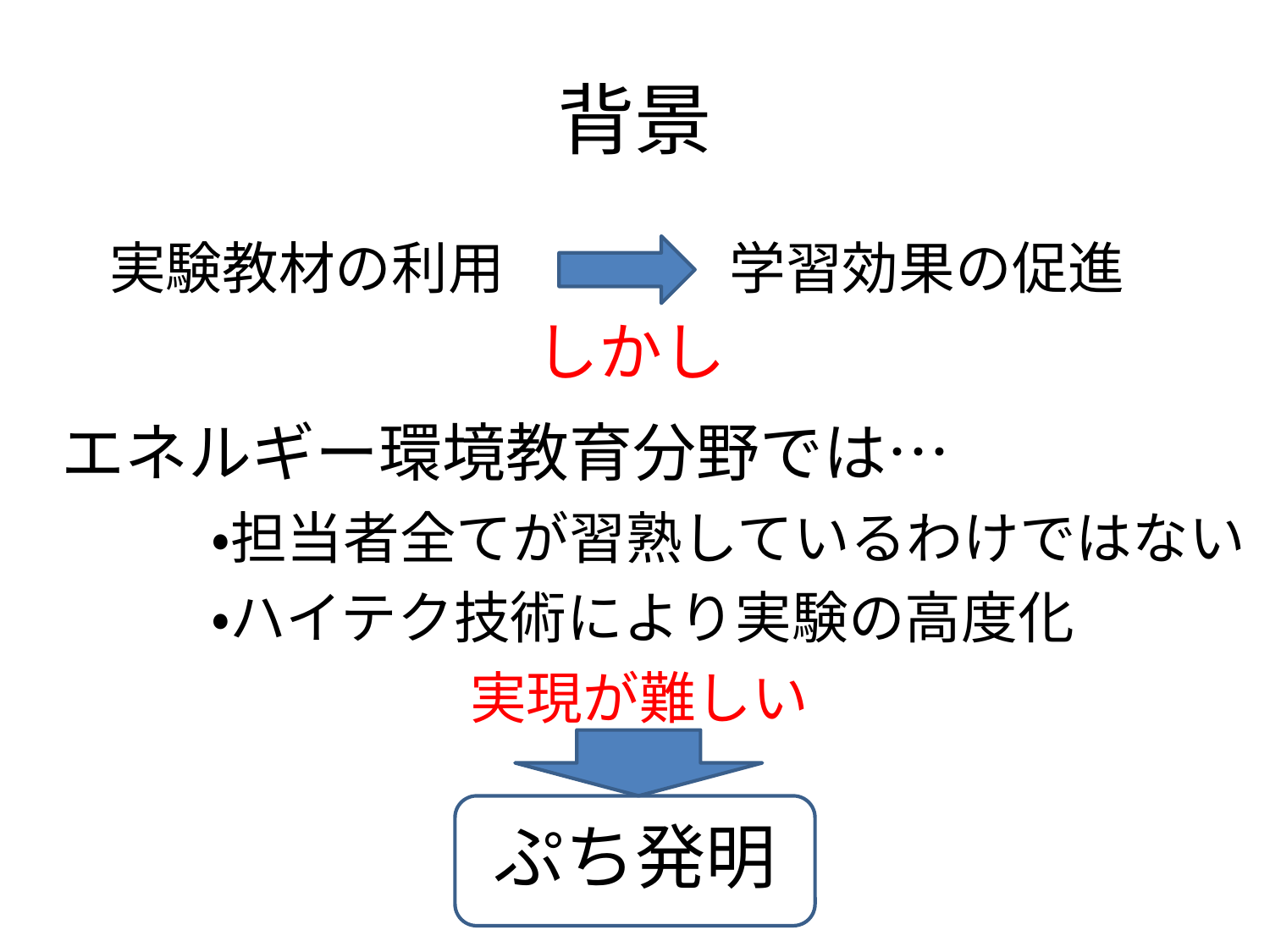

# 背景
実験教材の利用
学習効果の促進

しかし
エネルギー環境教育分野では…
・担当者全てが習熟しているわけではない
・ハイテク技術により実験の高度化
実現が難しい

ぷち発明